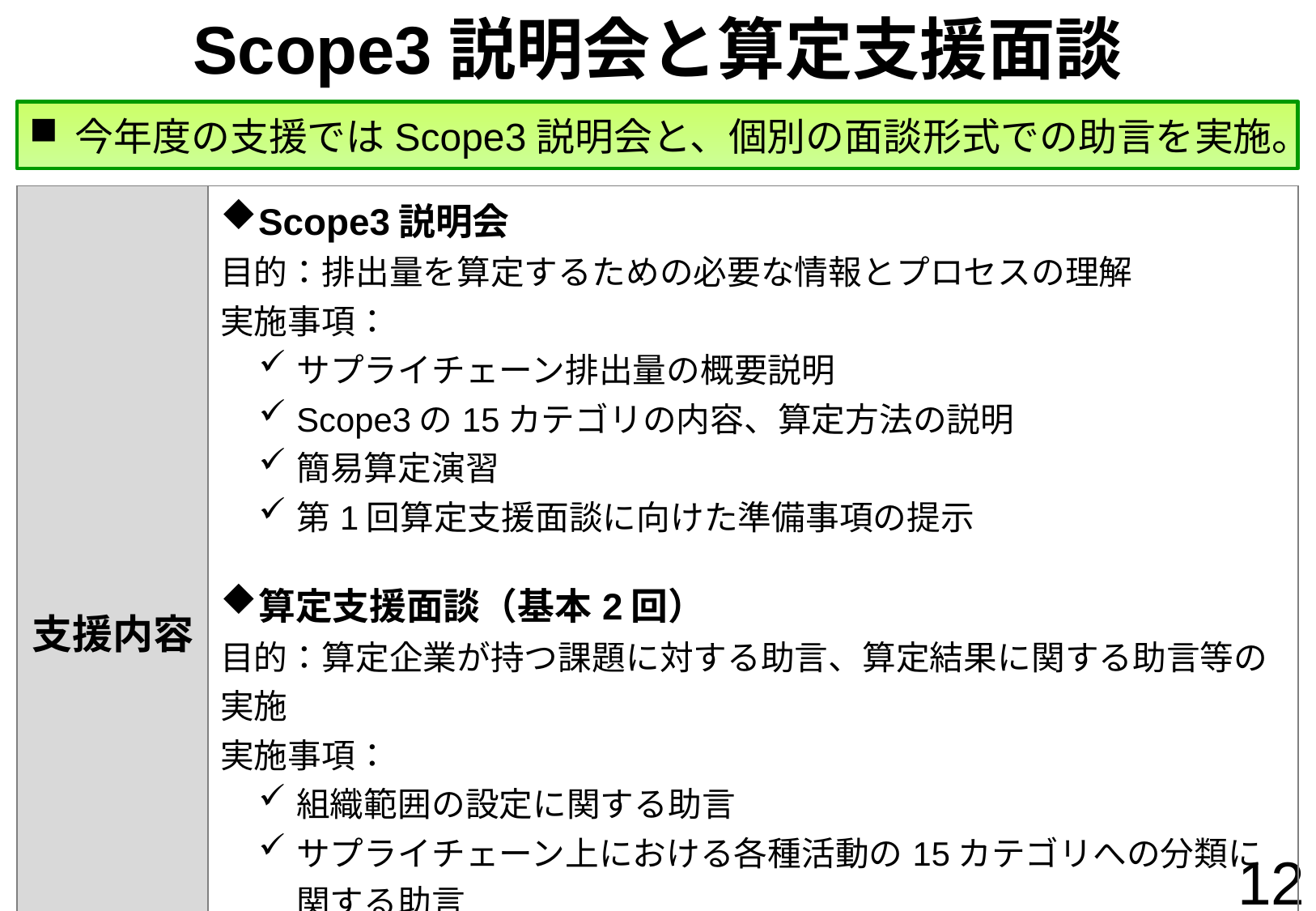

# Scope3説明会と算定支援面談
今年度の支援ではScope3説明会と、個別の面談形式での助言を実施。
| 支援内容 | Scope3説明会 目的：排出量を算定するための必要な情報とプロセスの理解 実施事項： サプライチェーン排出量の概要説明 Scope3の15カテゴリの内容、算定方法の説明 簡易算定演習 第1回算定支援面談に向けた準備事項の提示 算定支援面談（基本2回） 目的：算定企業が持つ課題に対する助言、算定結果に関する助言等の実施 実施事項： 組織範囲の設定に関する助言 サプライチェーン上における各種活動の15カテゴリへの分類に関する助言 算定対象範囲の決定に関する助言 企業に収集いただく活動量データ項目の決定に関する助言 原単位に関する助言 |
| --- | --- |
12